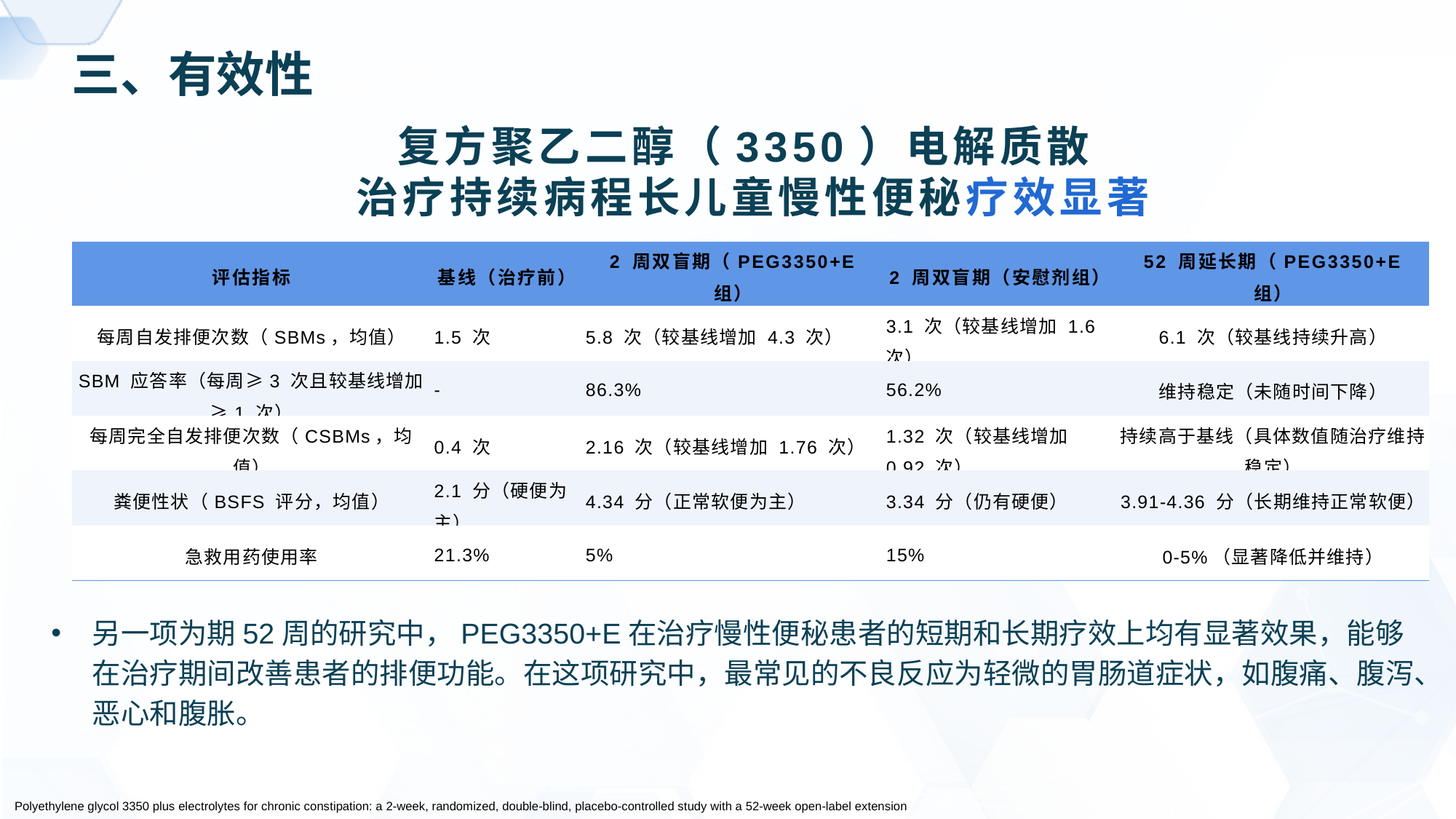

三、有效性
# 复方聚乙二醇（3350）电解质散 治疗持续病程长儿童慢性便秘疗效显著
| 评估指标 | 基线（治疗前） | 2 周双盲期（PEG3350+E 组） | 2 周双盲期（安慰剂组） | 52 周延长期（PEG3350+E 组） |
| --- | --- | --- | --- | --- |
| 每周自发排便次数（SBMs，均值） | 1.5 次 | 5.8 次（较基线增加 4.3 次） | 3.1 次（较基线增加 1.6 次） | 6.1 次（较基线持续升高） |
| SBM 应答率（每周≥3 次且较基线增加≥1 次） | - | 86.3% | 56.2% | 维持稳定（未随时间下降） |
| 每周完全自发排便次数（CSBMs，均值） | 0.4 次 | 2.16 次（较基线增加 1.76 次） | 1.32 次（较基线增加 0.92 次） | 持续高于基线（具体数值随治疗维持稳定） |
| 粪便性状（BSFS 评分，均值） | 2.1 分（硬便为主） | 4.34 分（正常软便为主） | 3.34 分（仍有硬便） | 3.91-4.36 分（长期维持正常软便） |
| 急救用药使用率 | 21.3% | 5% | 15% | 0-5%（显著降低并维持） |
另一项为期52周的研究中，PEG3350+E在治疗慢性便秘患者的短期和长期疗效上均有显著效果，能够在治疗期间改善患者的排便功能。在这项研究中，最常见的不良反应为轻微的胃肠道症状，如腹痛、腹泻、恶心和腹胀。
Polyethylene glycol 3350 plus electrolytes for chronic constipation: a 2-week, randomized, double-blind, placebo-controlled study with a 52-week open-label extension